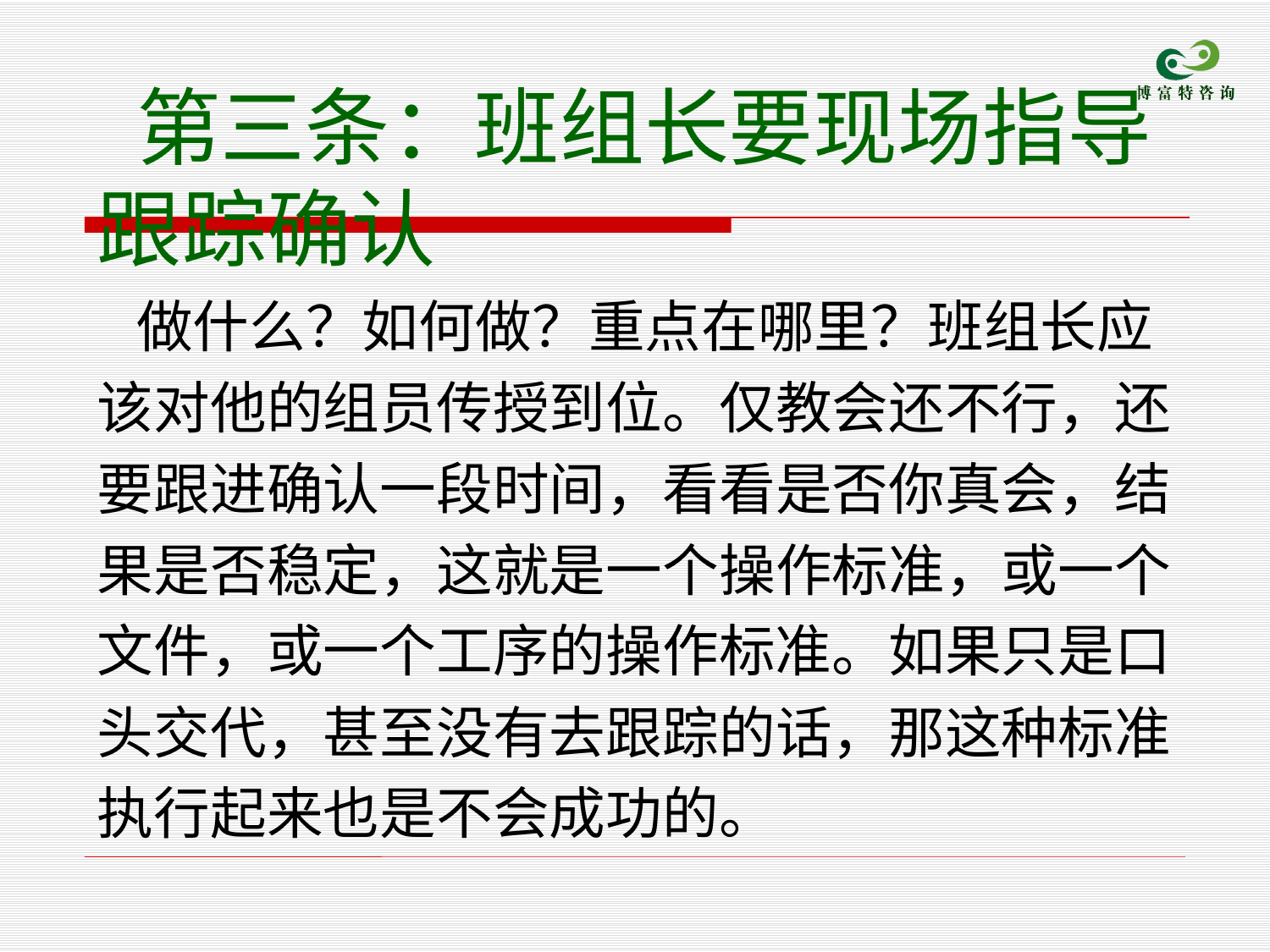

第三条：班组长要现场指导跟踪确认
做什么？如何做？重点在哪里？班组长应该对他的组员传授到位。仅教会还不行，还要跟进确认一段时间，看看是否你真会，结果是否稳定，这就是一个操作标准，或一个文件，或一个工序的操作标准。如果只是口头交代，甚至没有去跟踪的话，那这种标准执行起来也是不会成功的。
596